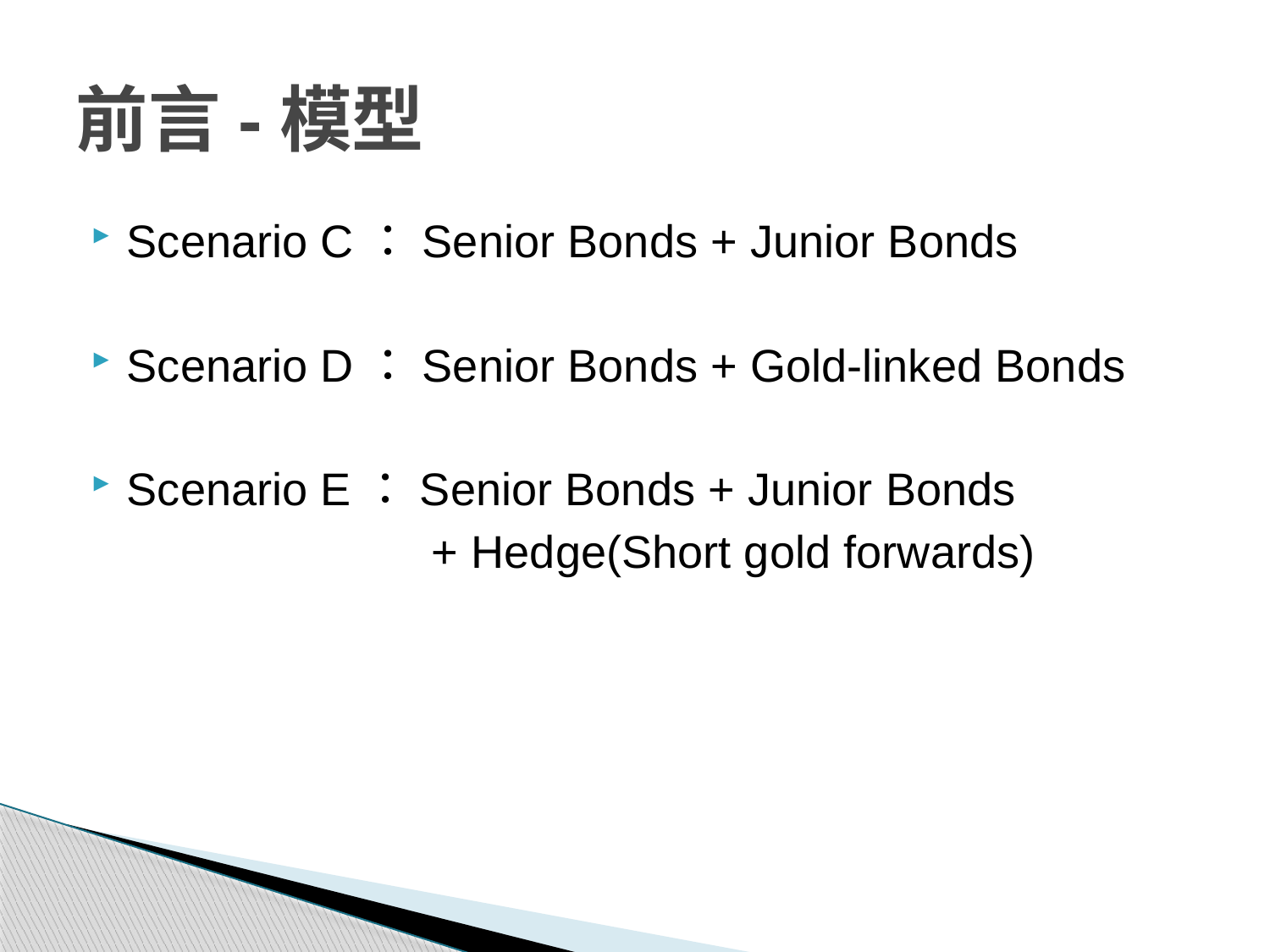

# 前言-模型
Scenario C：Senior Bonds + Junior Bonds

Scenario D：Senior Bonds + Gold-linked Bonds

Scenario E：Senior Bonds + Junior Bonds
			    + Hedge(Short gold forwards)